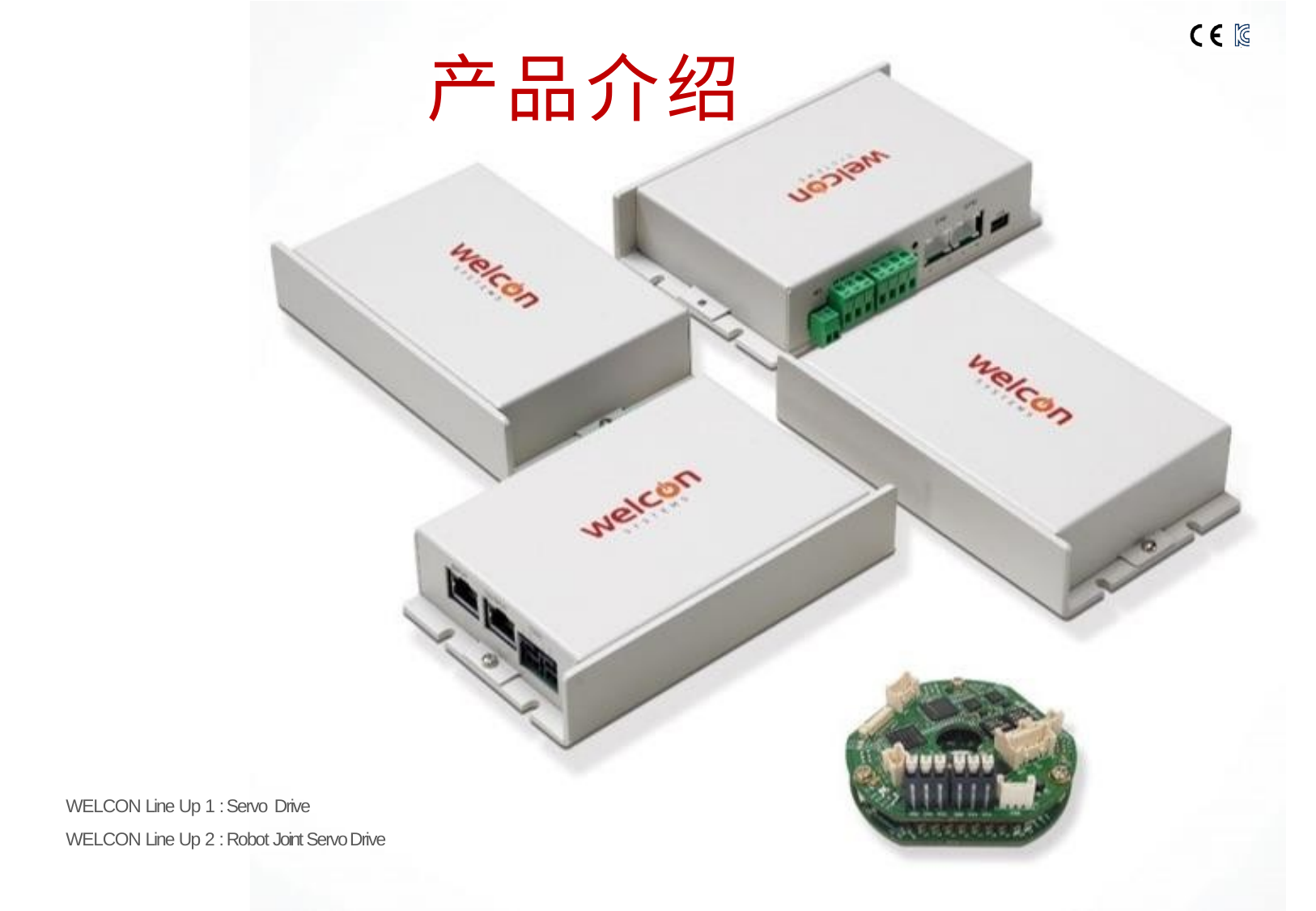

# 产品介绍
WELCON Line Up 1 : Servo Drive
WELCON Line Up 2 : Robot Joint Servo Drive